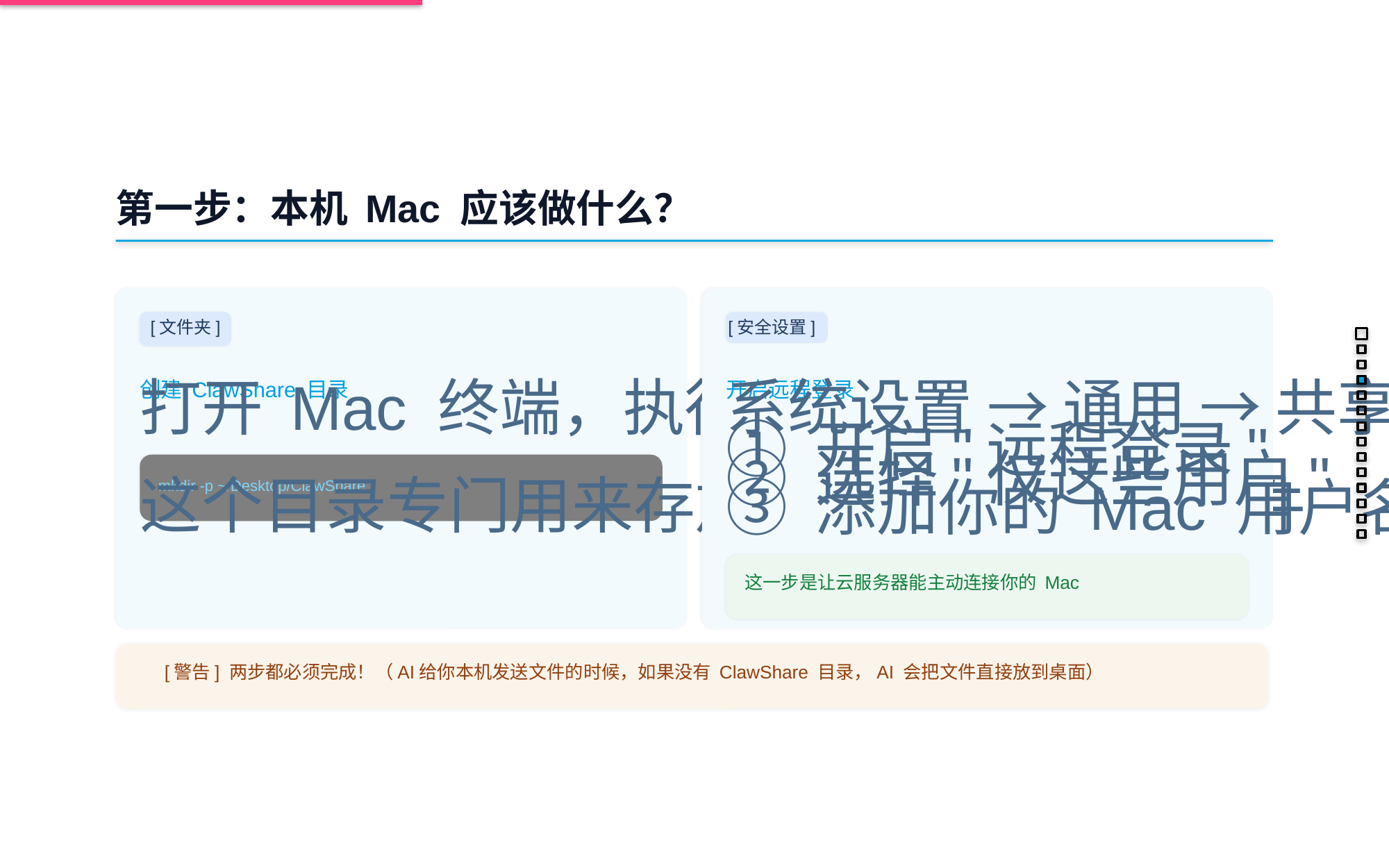

第一步：本机 Mac 应该做什么？

[文件夹]

[安全设置]

创建 ClawShare 目录
开启远程登录

打开 Mac 终端，执行：
系统设置 → 通用 → 共享 → 远程登录

mkdir -p ~/Desktop/ClawShare
① 开启"远程登录"

② 选择"仅这些用户"

③ 添加你的 Mac 用户名

这个目录专门用来存放你和 AI 传输的文件

这一步是让云服务器能主动连接你的 Mac

      [警告] 两步都必须完成！（AI给你本机发送文件的时候，如果没有 ClawShare 目录，AI 会把文件直接放到桌面）